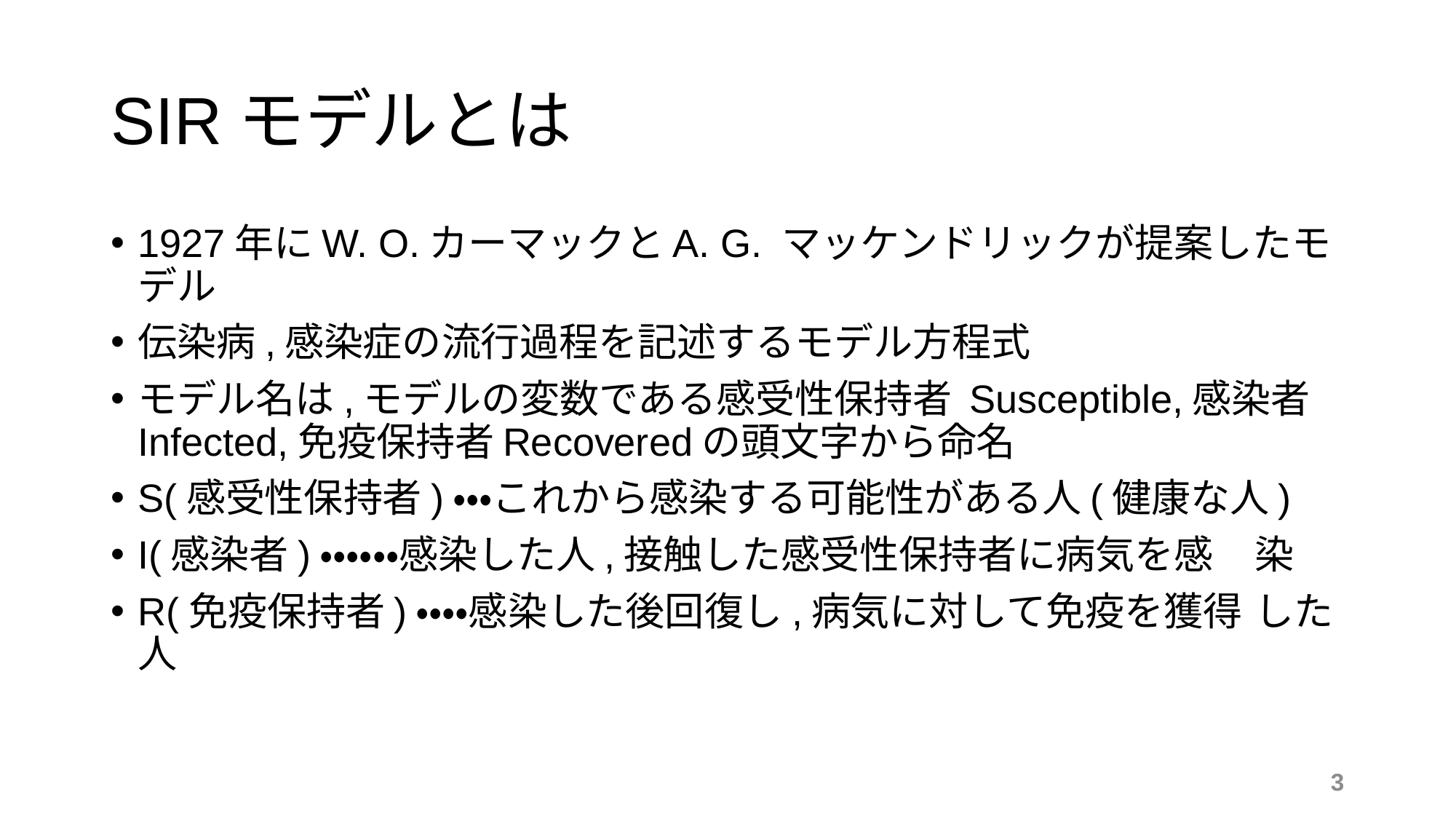

# SIRモデルとは
1927年にW. O.カーマックとA. G. マッケンドリックが提案したモデル
伝染病,感染症の流行過程を記述するモデル方程式
モデル名は,モデルの変数である感受性保持者 Susceptible,感染者Infected,免疫保持者Recoveredの頭文字から命名
S(感受性保持者)・・・これから感染する可能性がある人(健康な人)
I(感染者)・・・・・・感染した人,接触した感受性保持者に病気を感				染
R(免疫保持者)・・・・感染した後回復し,病気に対して免疫を獲得					した人

3